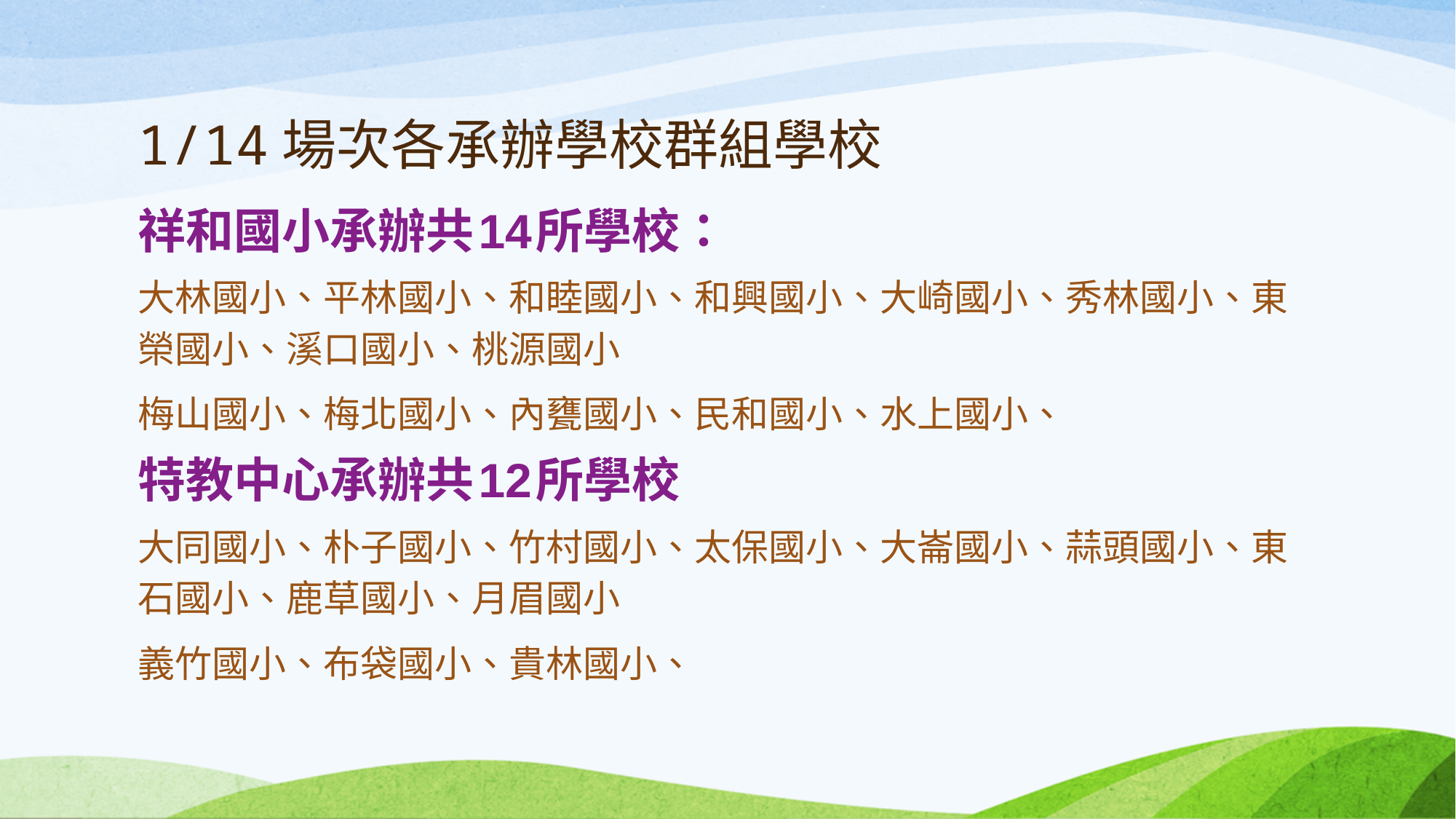

# 1/14場次各承辦學校群組學校
祥和國小承辦共14所學校：
大林國小、平林國小、和睦國小、和興國小、大崎國小、秀林國小、東榮國小、溪口國小、桃源國小
梅山國小、梅北國小、內甕國小、民和國小、水上國小、
特教中心承辦共12所學校
大同國小、朴子國小、竹村國小、太保國小、大崙國小、蒜頭國小、東石國小、鹿草國小、月眉國小
義竹國小、布袋國小、貴林國小、